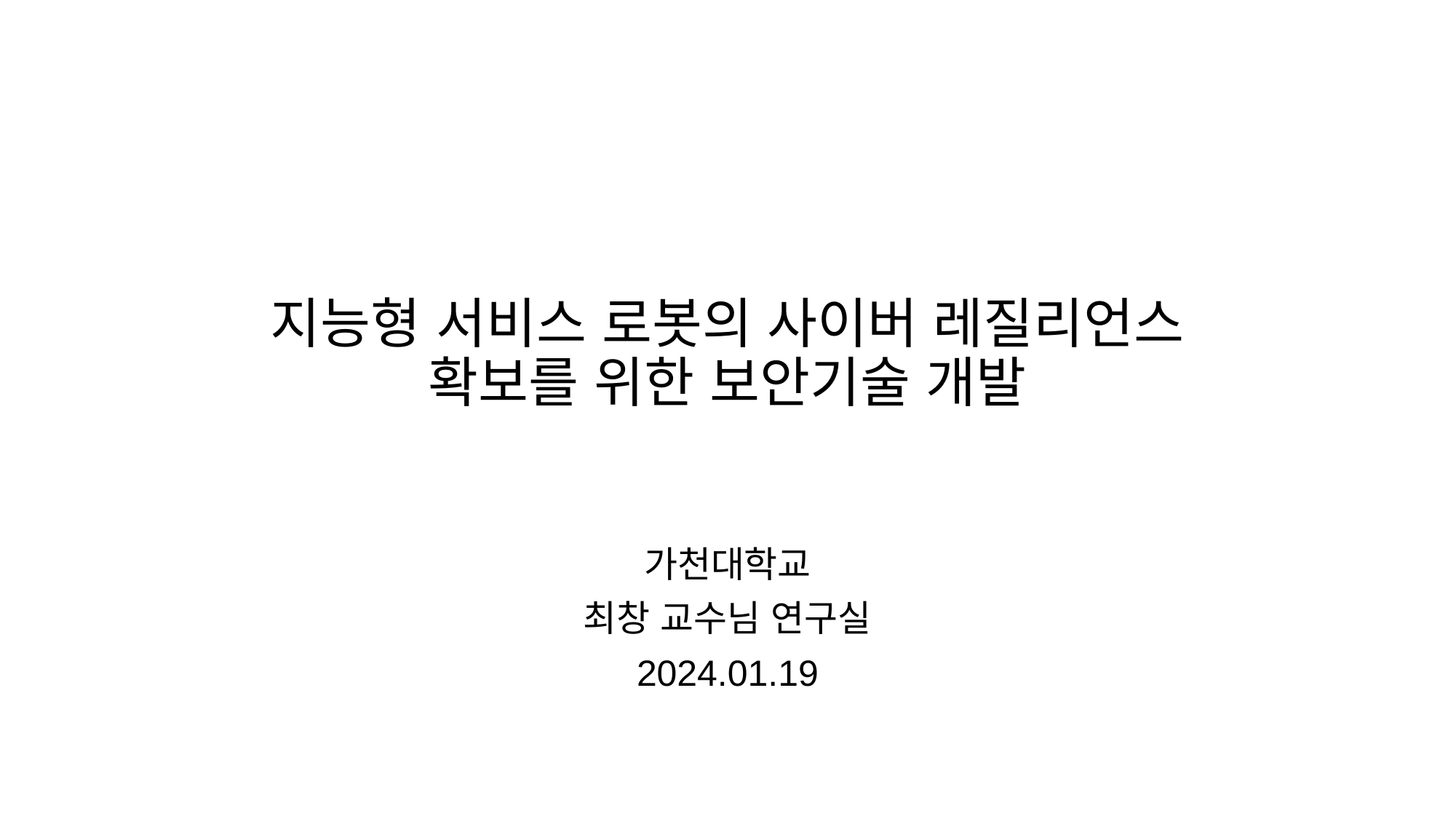

# 지능형 서비스 로봇의 사이버 레질리언스 확보를 위한 보안기술 개발
가천대학교
최창 교수님 연구실
2024.01.19